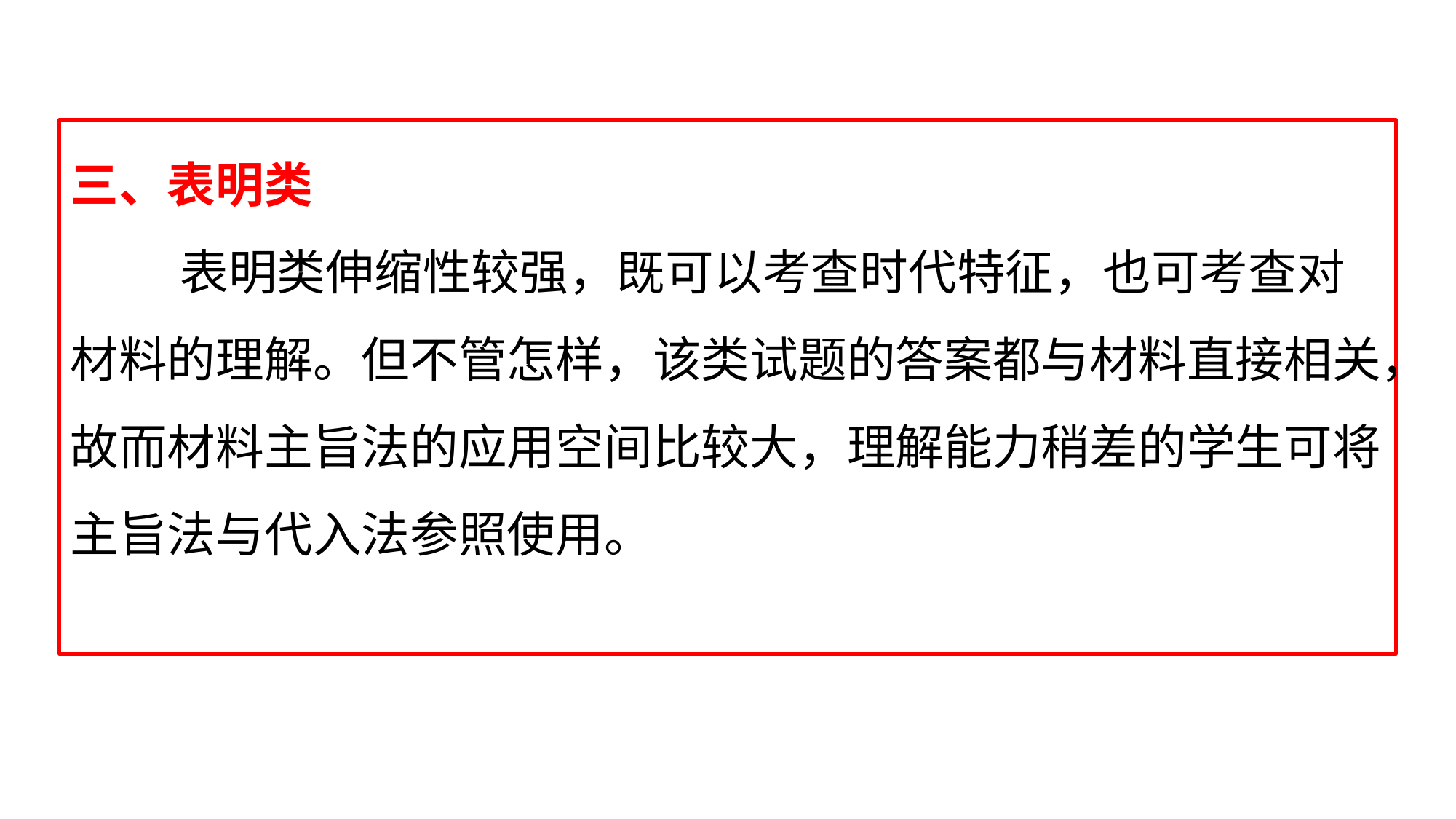

三、表明类
         表明类伸缩性较强，既可以考查时代特征，也可考查对材料的理解。但不管怎样，该类试题的答案都与材料直接相关，故而材料主旨法的应用空间比较大，理解能力稍差的学生可将主旨法与代入法参照使用。